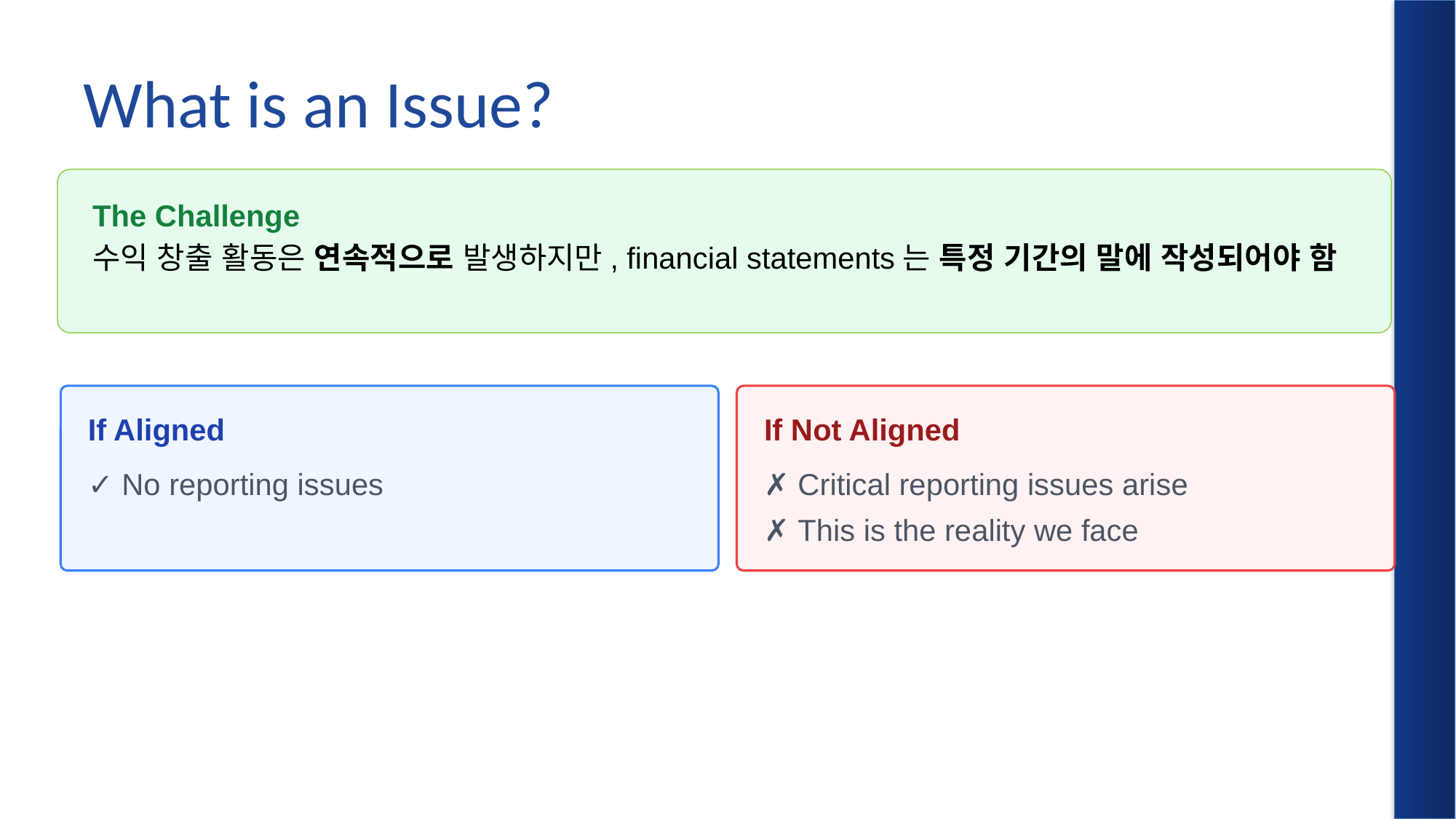

# What is an Issue?

The Challenge
수익 창출 활동은 연속적으로 발생하지만, financial statements는 특정 기간의 말에 작성되어야 함

If Aligned
If Not Aligned
✓ No reporting issues
✗ Critical reporting issues arise
✗ This is the reality we face